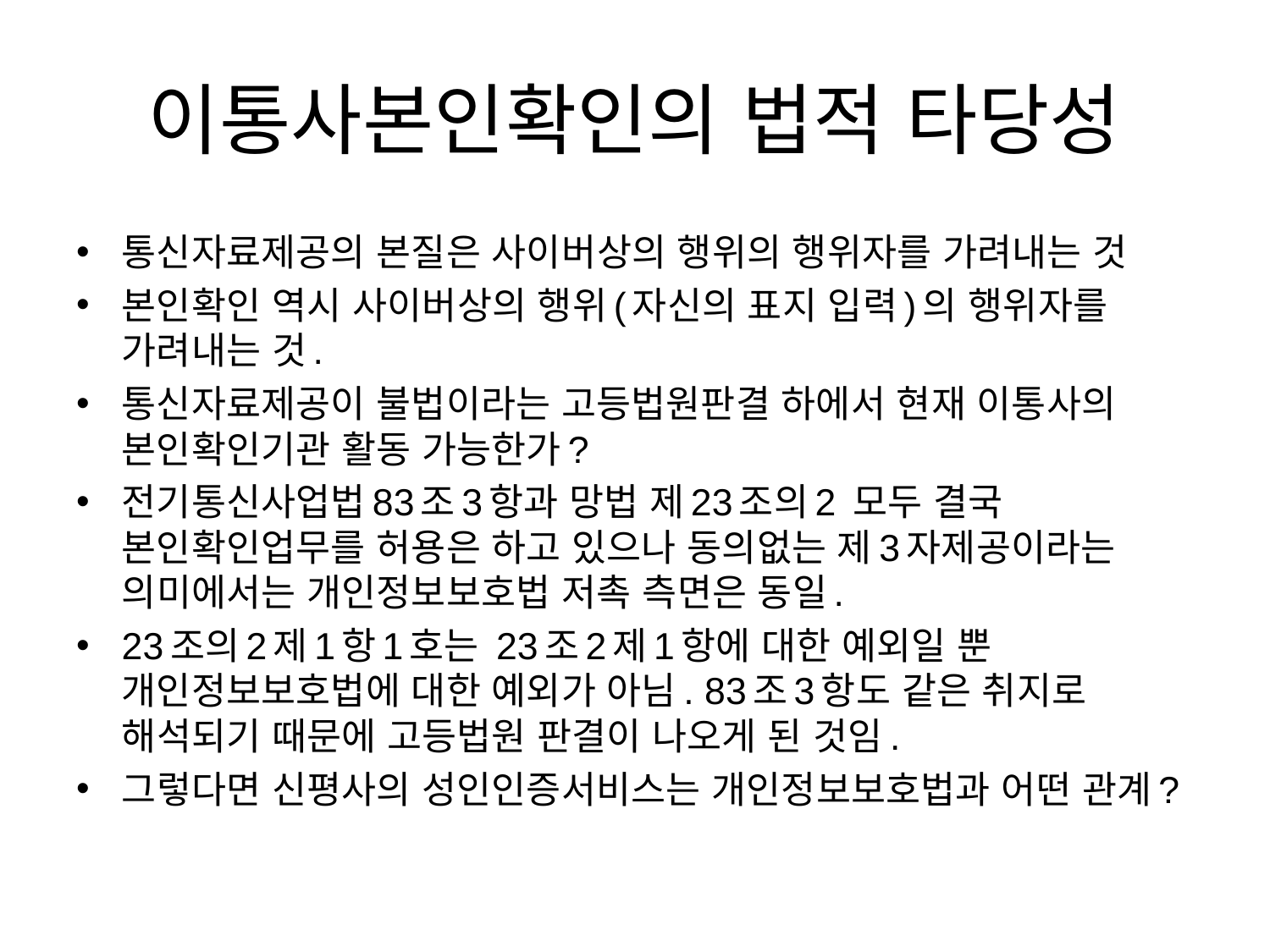

# 이통사본인확인의 법적 타당성
통신자료제공의 본질은 사이버상의 행위의 행위자를 가려내는 것
본인확인 역시 사이버상의 행위(자신의 표지 입력)의 행위자를 가려내는 것.
통신자료제공이 불법이라는 고등법원판결 하에서 현재 이통사의 본인확인기관 활동 가능한가?
전기통신사업법83조3항과 망법 제23조의2 모두 결국 본인확인업무를 허용은 하고 있으나 동의없는 제3자제공이라는 의미에서는 개인정보보호법 저촉 측면은 동일.
23조의2제1항1호는 23조2제1항에 대한 예외일 뿐 개인정보보호법에 대한 예외가 아님. 83조3항도 같은 취지로 해석되기 때문에 고등법원 판결이 나오게 된 것임.
그렇다면 신평사의 성인인증서비스는 개인정보보호법과 어떤 관계?